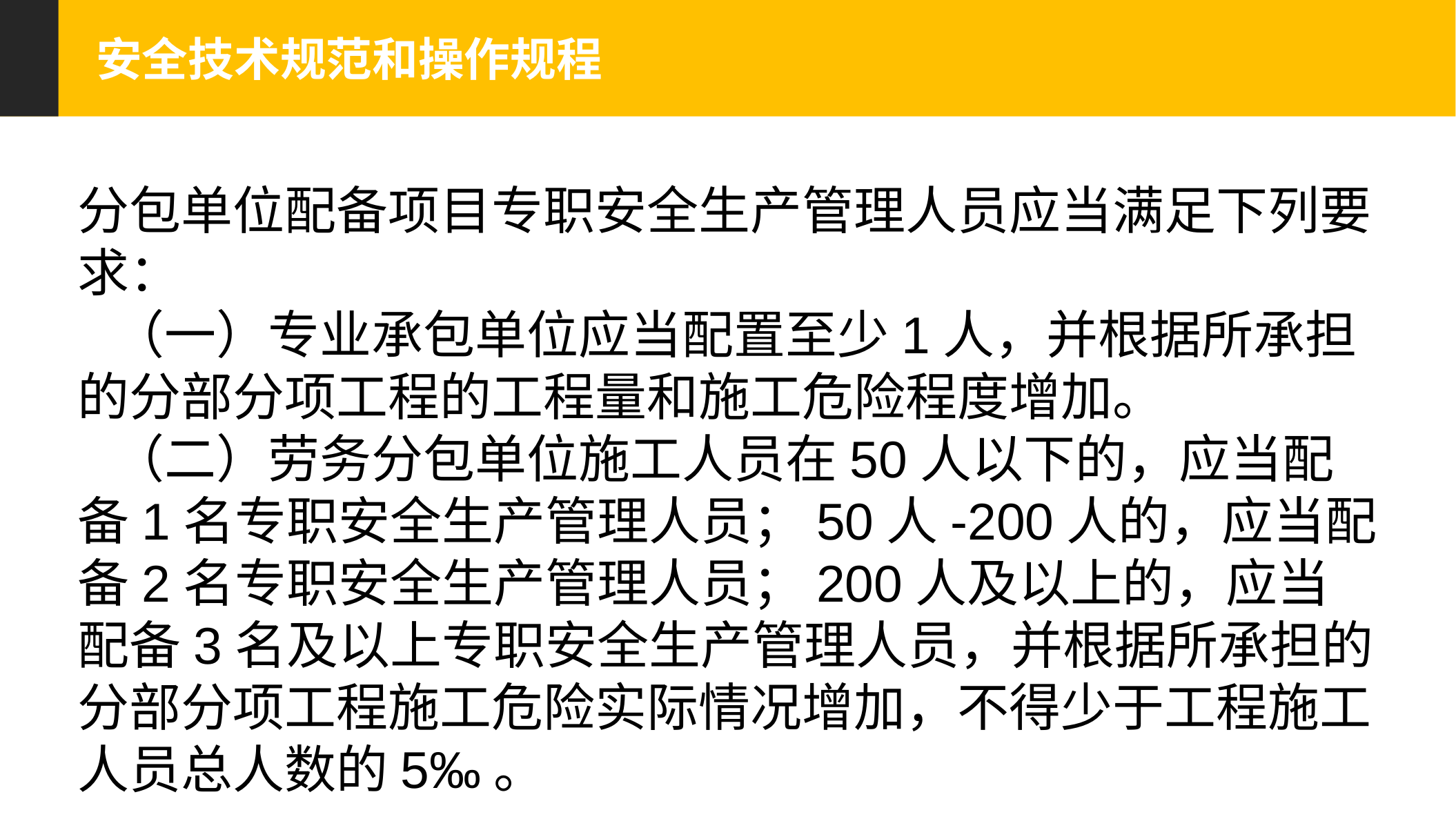

安全技术规范和操作规程
分包单位配备项目专职安全生产管理人员应当满足下列要求：
  （一）专业承包单位应当配置至少1人，并根据所承担的分部分项工程的工程量和施工危险程度增加。
  （二）劳务分包单位施工人员在50人以下的，应当配备1名专职安全生产管理人员；50人-200人的，应当配备2名专职安全生产管理人员；200人及以上的，应当配备3名及以上专职安全生产管理人员，并根据所承担的分部分项工程施工危险实际情况增加，不得少于工程施工人员总人数的5‰。